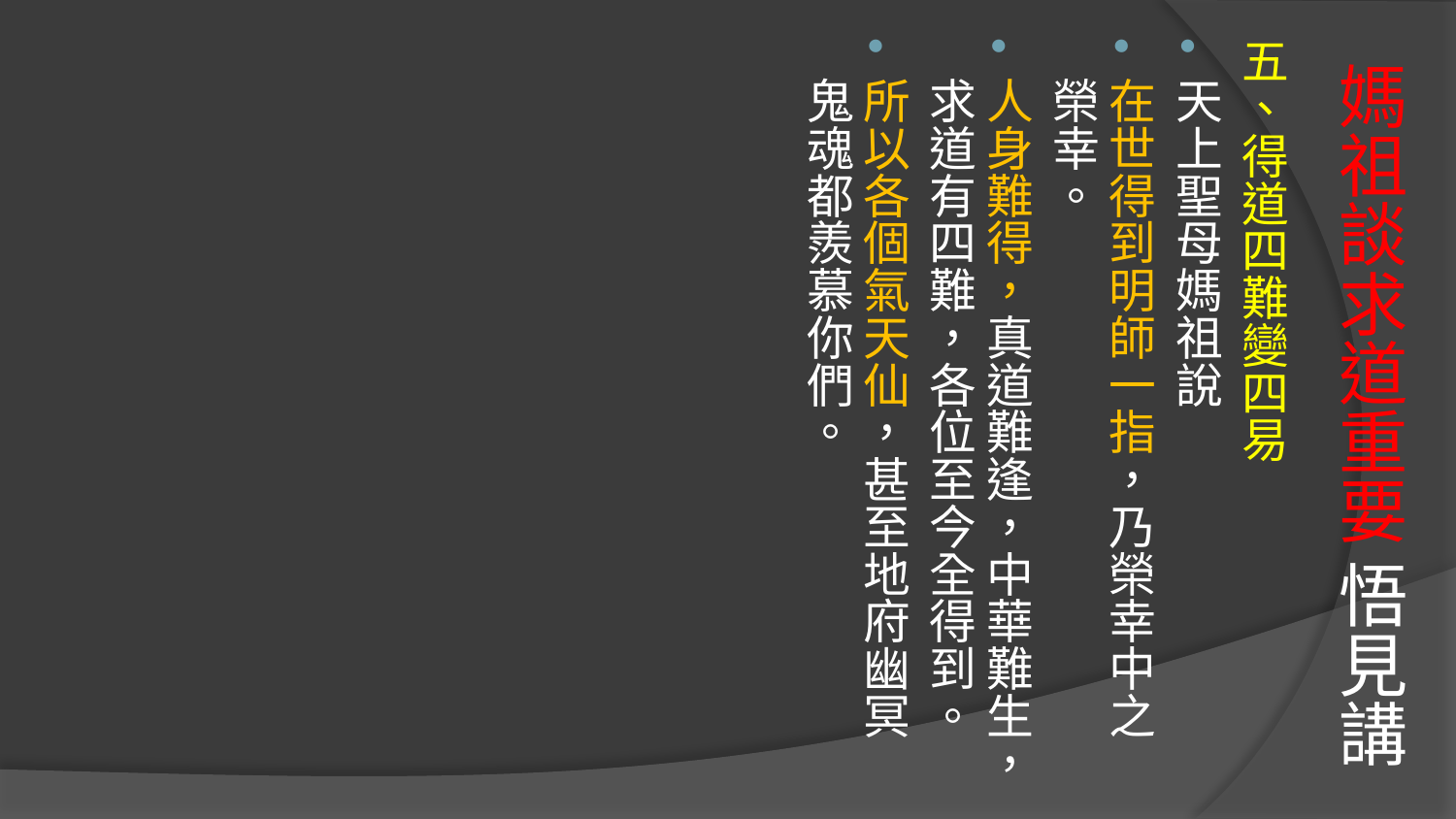

五、得道四難變四易
天上聖母媽祖說
在世得到明師一指，乃榮幸中之榮幸。
人身難得，真道難逢，中華難生，求道有四難，各位至今全得到。
所以各個氣天仙，甚至地府幽冥鬼魂都羨慕你們。

# 媽祖談求道重要 悟見講